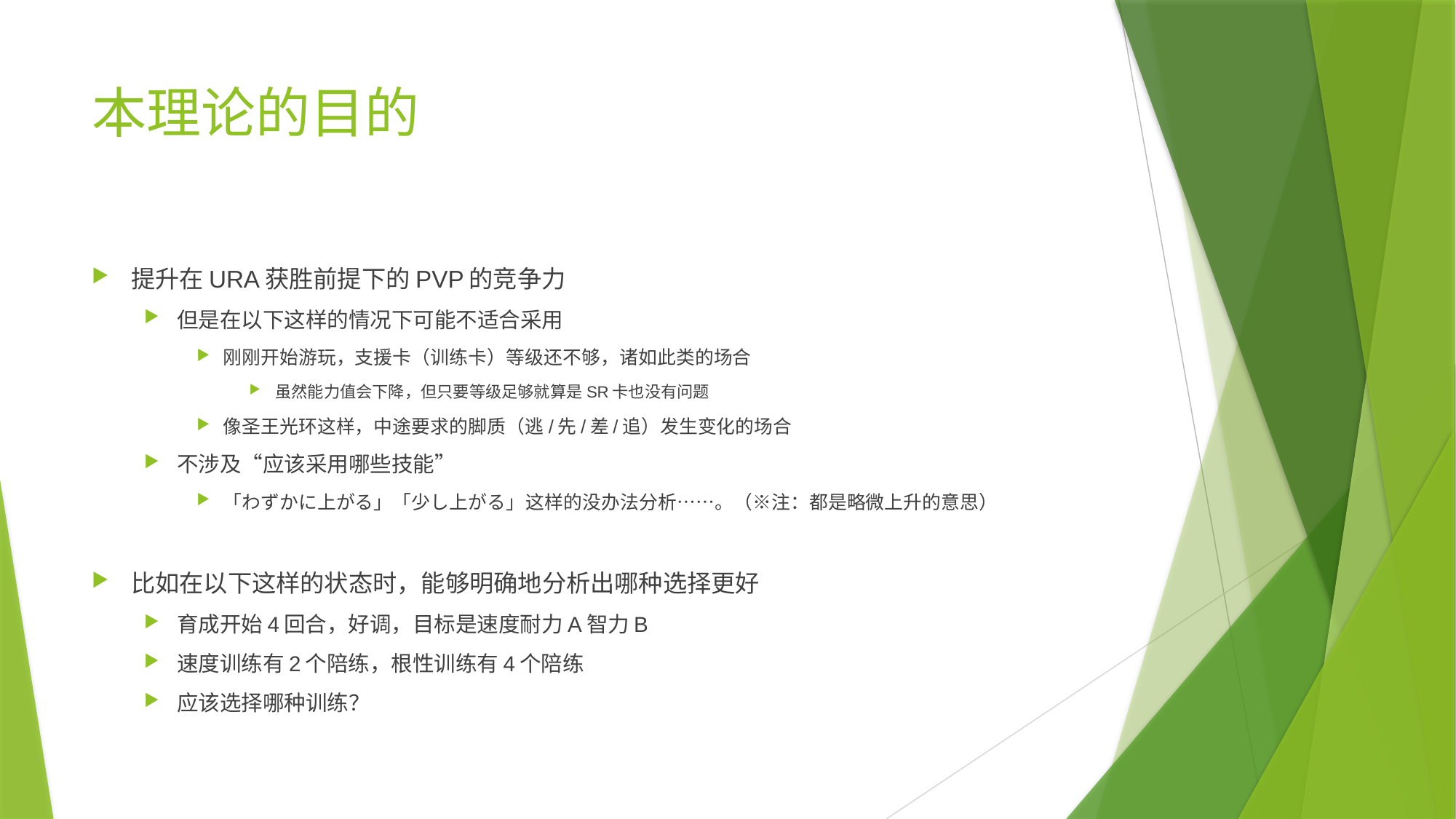

# 本理论的目的
提升在URA获胜前提下的PVP的竞争力
但是在以下这样的情况下可能不适合采用
刚刚开始游玩，支援卡（训练卡）等级还不够，诸如此类的场合
虽然能力值会下降，但只要等级足够就算是SR卡也没有问题
像圣王光环这样，中途要求的脚质（逃/先/差/追）发生变化的场合
不涉及“应该采用哪些技能”
「わずかに上がる」「少し上がる」这样的没办法分析……。（※注：都是略微上升的意思）

比如在以下这样的状态时，能够明确地分析出哪种选择更好
育成开始4回合，好调，目标是速度耐力A智力B
速度训练有2个陪练，根性训练有4个陪练
应该选择哪种训练？